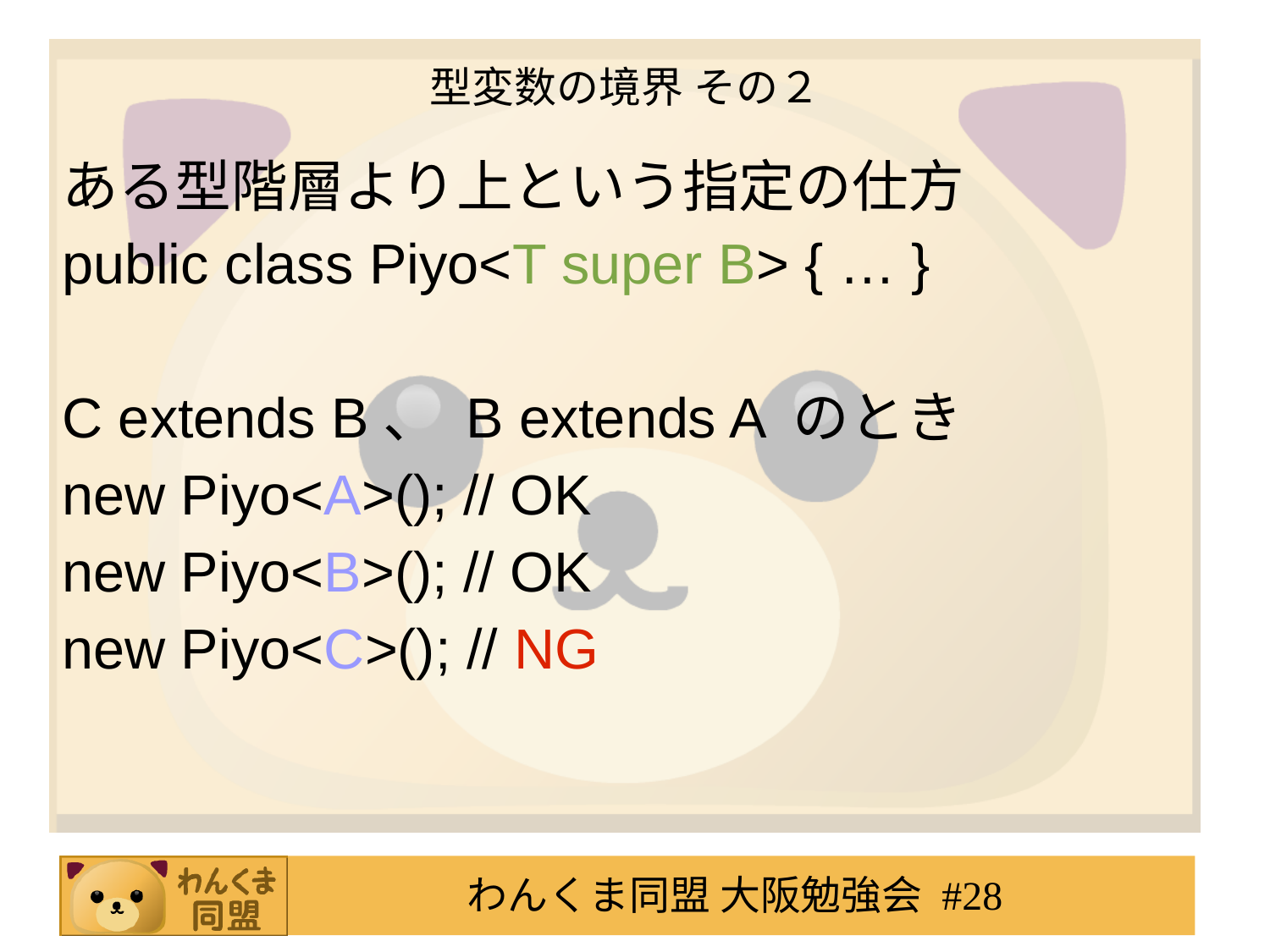

# 型変数の境界 その２
ある型階層より上という指定の仕方
public class Piyo<T super B> { … }

C extends B、 B extends A のとき
new Piyo<A>(); // OK
new Piyo<B>(); // OK
new Piyo<C>(); // NG